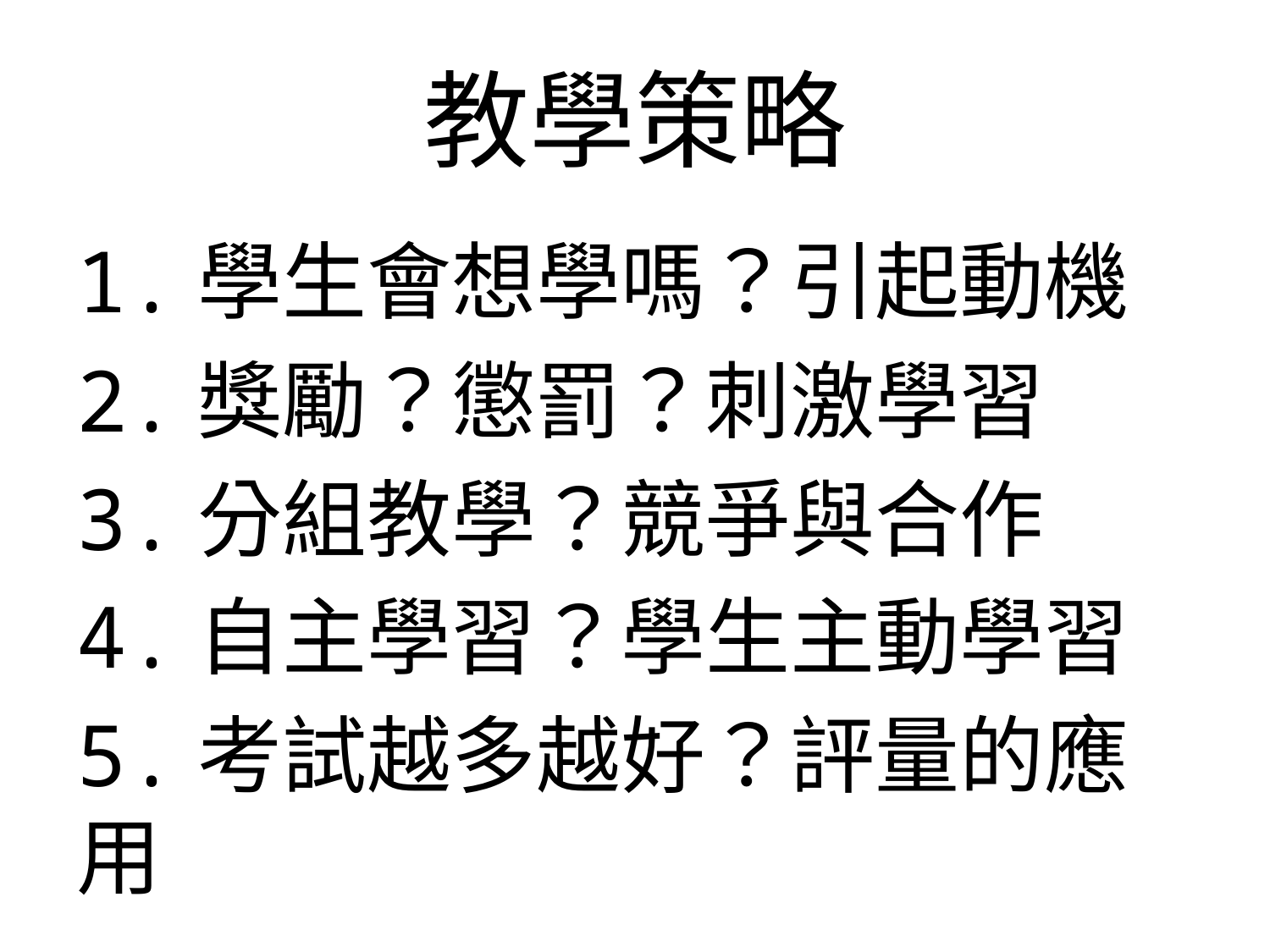

# 教學策略
1.學生會想學嗎？引起動機
2.獎勵？懲罰？刺激學習
3.分組教學？競爭與合作
4.自主學習？學生主動學習
5.考試越多越好？評量的應用